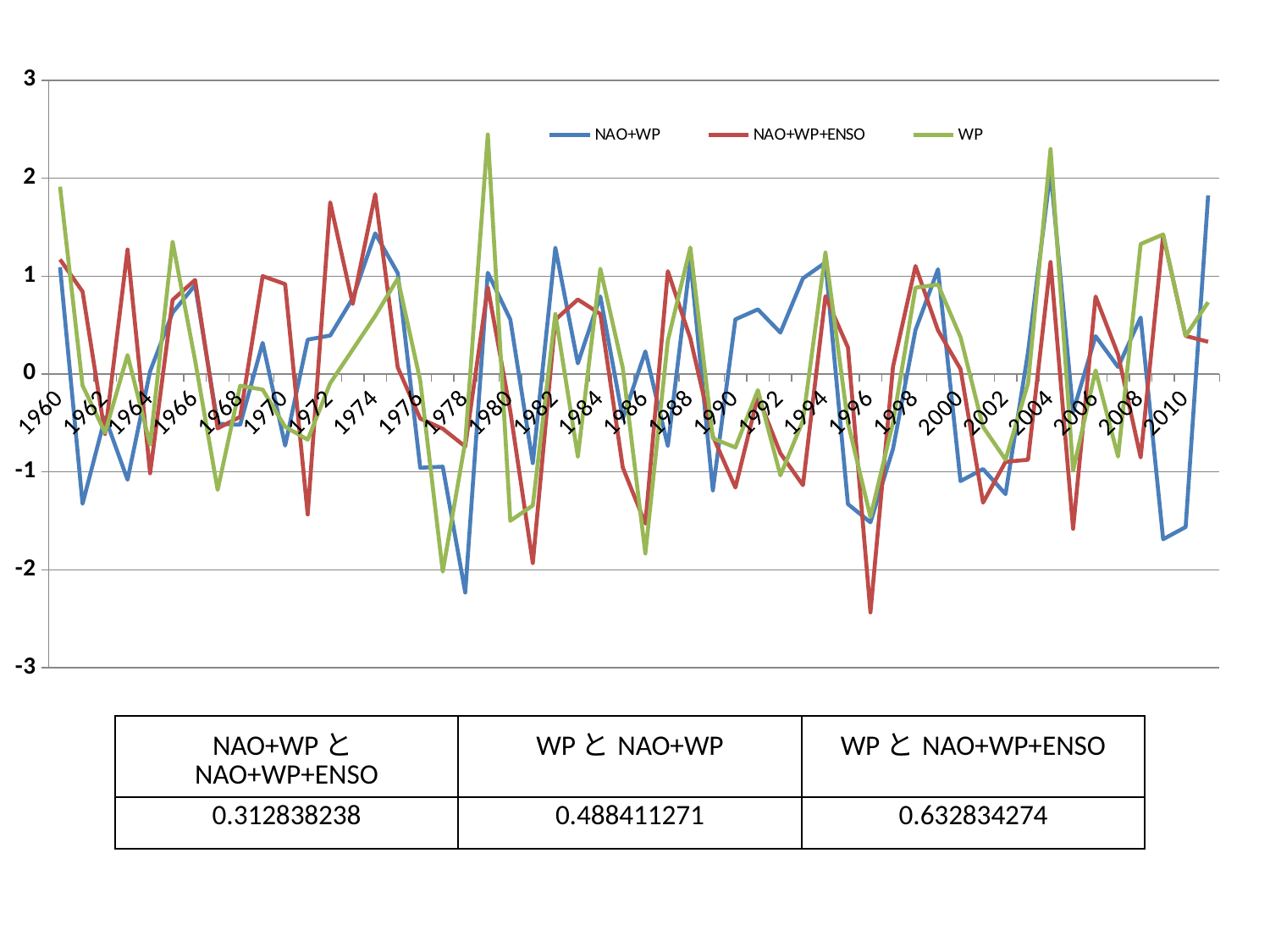

### Chart

| Category |  |  |  |
|---|---|---|---|
| 1960 | 1.092 | 1.17 | 1.913 |
| 1961 | -1.326 | 0.842 | -0.118 |
| 1962 | -0.443 | -0.613 | -0.599 |
| 1963 | -1.08 | 1.271 | 0.193 |
| 1964 | 0.028 | -1.014 | -0.72 |
| 1965 | 0.627 | 0.756 | 1.351 |
| 1966 | 0.908 | 0.961 | 0.139 |
| 1967 | -0.508 | -0.556 | -1.183 |
| 1968 | -0.518 | -0.437 | -0.12 |
| 1969 | 0.318 | 1.0 | -0.159 |
| 1970 | -0.731 | 0.918 | -0.539 |
| 1971 | 0.351 | -1.435 | -0.671 |
| 1972 | 0.393 | 1.754 | -0.094 |
| 1973 | 0.773 | 0.715 | 0.249 |
| 1974 | 1.437 | 1.836 | 0.593 |
| 1975 | 1.031 | 0.067 | 0.975 |
| 1976 | -0.958 | -0.455 | -0.068 |
| 1977 | -0.947 | -0.559 | -2.019 |
| 1978 | -2.232 | -0.741 | -0.693 |
| 1979 | 1.034 | 0.886 | 2.446 |
| 1980 | 0.557 | -0.38 | -1.5 |
| 1981 | -0.91 | -1.931 | -1.343 |
| 1982 | 1.29 | 0.554 | 0.613 |
| 1983 | 0.109 | 0.761 | -0.843 |
| 1984 | 0.793 | 0.613 | 1.075 |
| 1985 | -0.456 | -0.956 | 0.062 |
| 1986 | 0.231 | -1.528 | -1.833 |
| 1987 | -0.735 | 1.05 | 0.342 |
| 1988 | 1.164 | 0.363 | 1.292 |
| 1989 | -1.189 | -0.635 | -0.658 |
| 1990 | 0.558 | -1.16 | -0.75 |
| 1991 | 0.66 | -0.227 | -0.164 |
| 1992 | 0.423 | -0.81 | -1.036 |
| 1993 | 0.977 | -1.136 | -0.476 |
| 1994 | 1.139 | 0.795 | 1.24 |
| 1995 | -1.329 | 0.271 | -0.5 |
| 1996 | -1.515 | -2.435 | -1.46 |
| 1997 | -0.765 | 0.074 | -0.497 |
| 1998 | 0.449 | 1.103 | 0.882 |
| 1999 | 1.07 | 0.446 | 0.913 |
| 2000 | -1.094 | 0.051 | 0.377 |
| 2001 | -0.971 | -1.314 | -0.54 |
| 2002 | -1.227 | -0.897 | -0.875 |
| 2003 | 0.223 | -0.876 | -0.095 |
| 2004 | 2.073 | 1.144 | 2.297 |
| 2005 | -0.386 | -1.581 | -0.987 |
| 2006 | 0.386 | 0.792 | 0.037 |
| 2007 | 0.071 | 0.197 | -0.844 |
| 2008 | 0.577 | -0.852 | 1.328 |
| 2009 | -1.688 | 1.418 | 1.426 |
| 2010 | -1.563 | 0.389 | 0.39 |
| 2011 | 1.825 | 0.329 | 0.733 |
| NAO+WPとNAO+WP+ENSO | WPとNAO+WP | WPとNAO+WP+ENSO |
| --- | --- | --- |
| 0.312838238 | 0.488411271 | 0.632834274 |